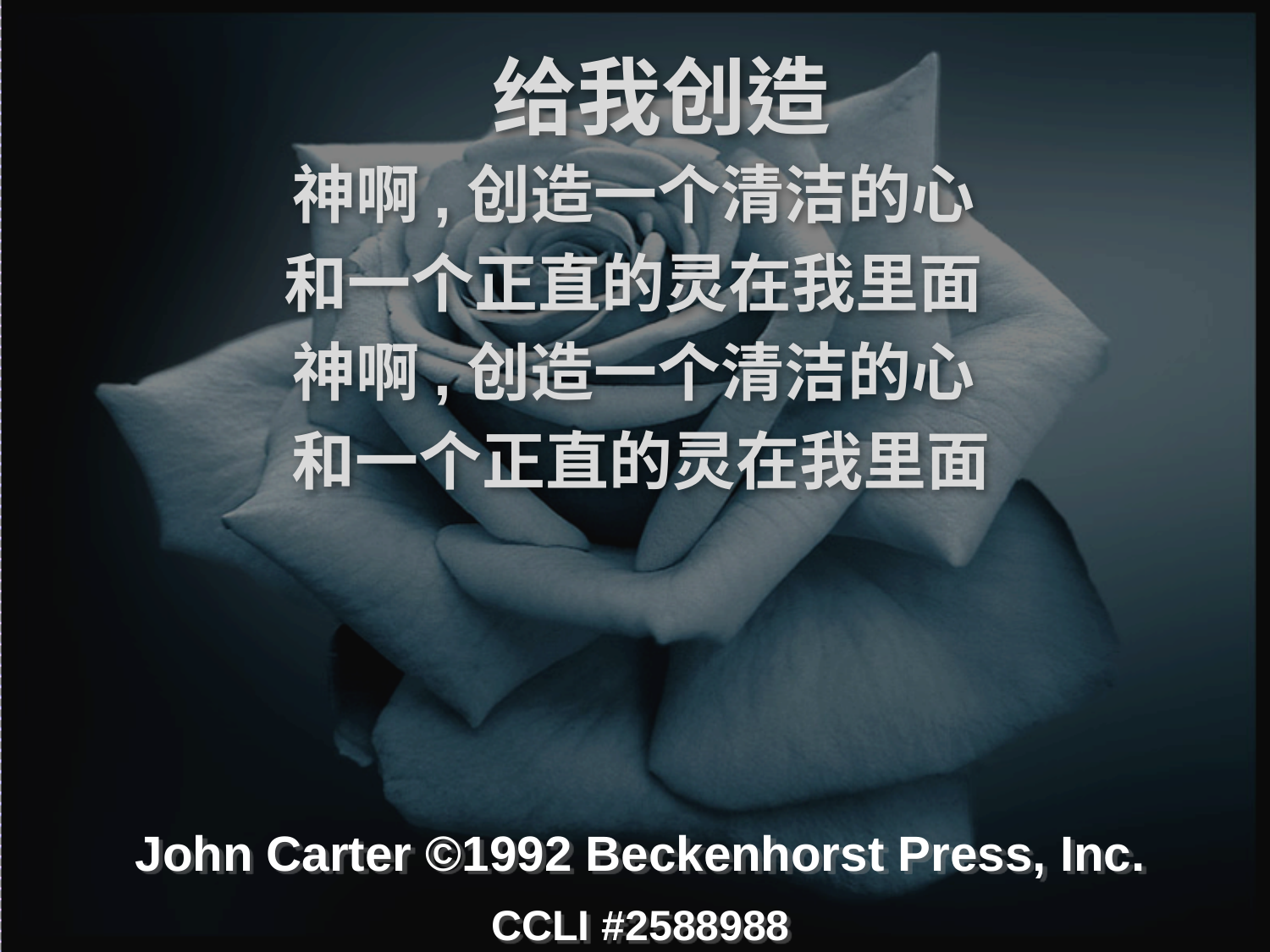

给我创造
神啊,创造一个清洁的心
和一个正直的灵在我里面
神啊,创造一个清洁的心
和一个正直的灵在我里面
John Carter ©1992 Beckenhorst Press, Inc.
CCLI #2588988